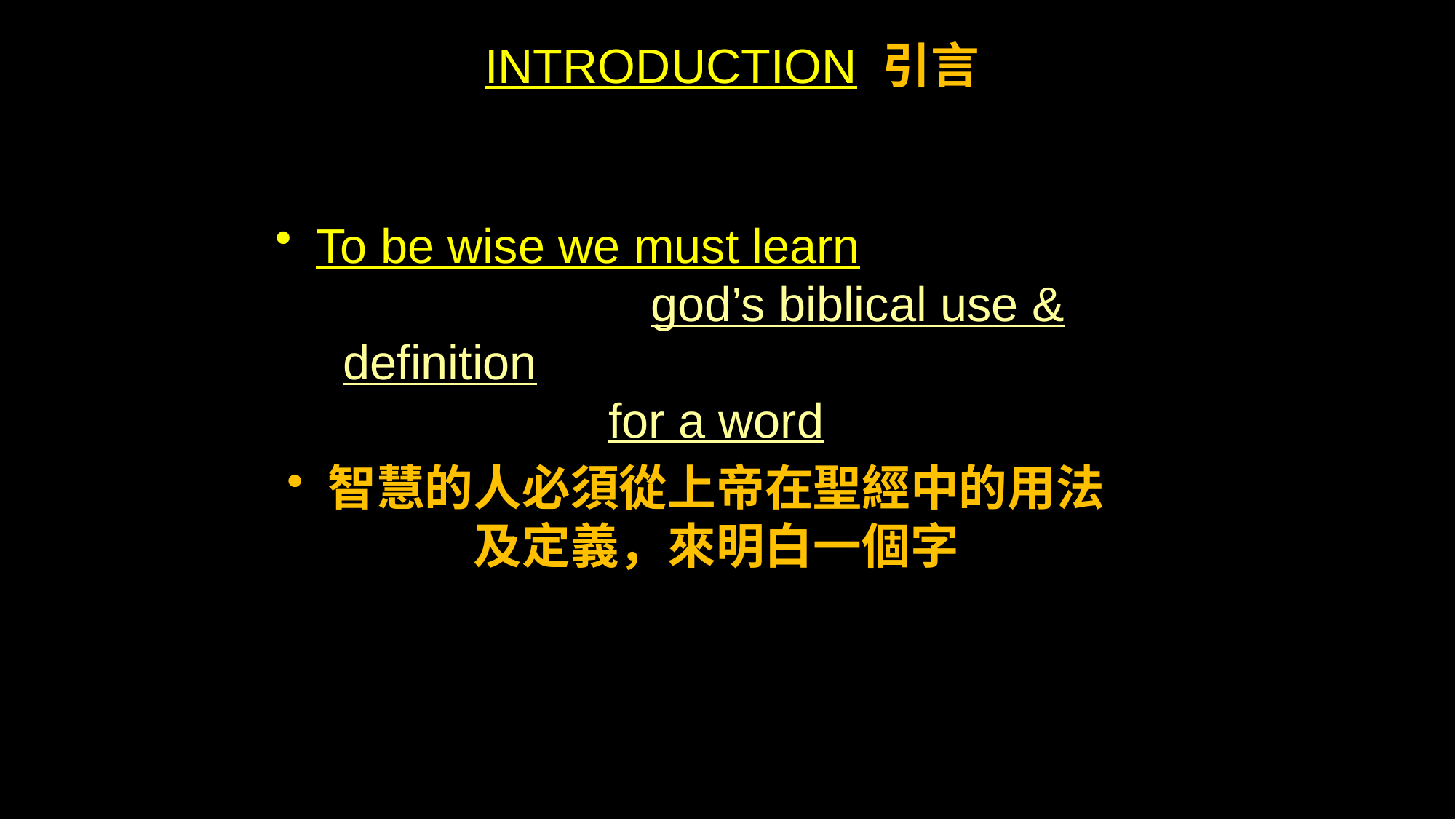

# INTRODUCTION 引言
To be wise we must learn                                         god’s biblical use & definition                                          for a word
智慧的人必須從上帝在聖經中的用法及定義，來明白一個字